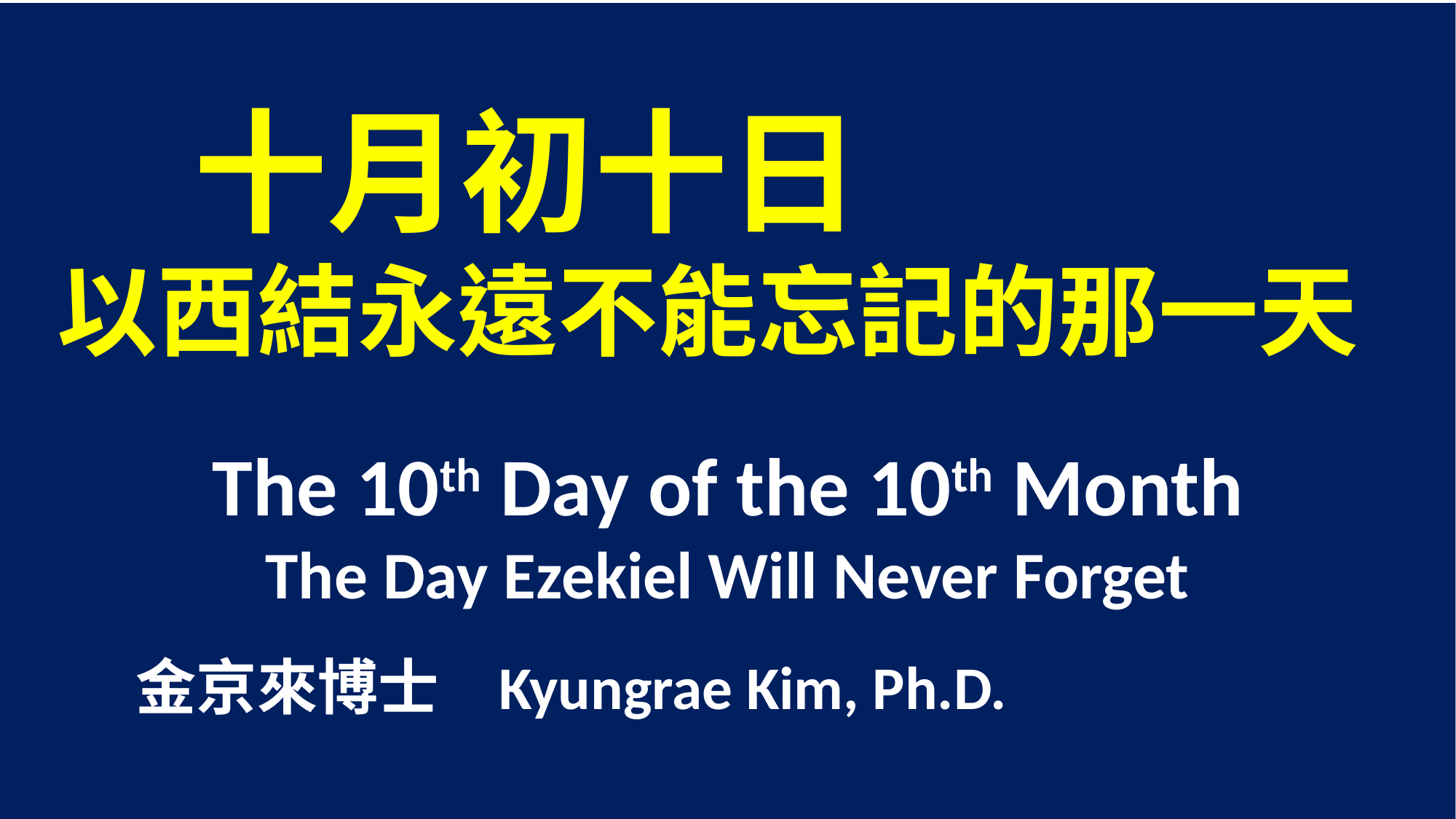

十月初十日
 以西結永遠不能忘記的那一天

The 10th Day of the 10th Month
The Day Ezekiel Will Never Forget

        金京來博士   Kyungrae Kim, Ph.D.